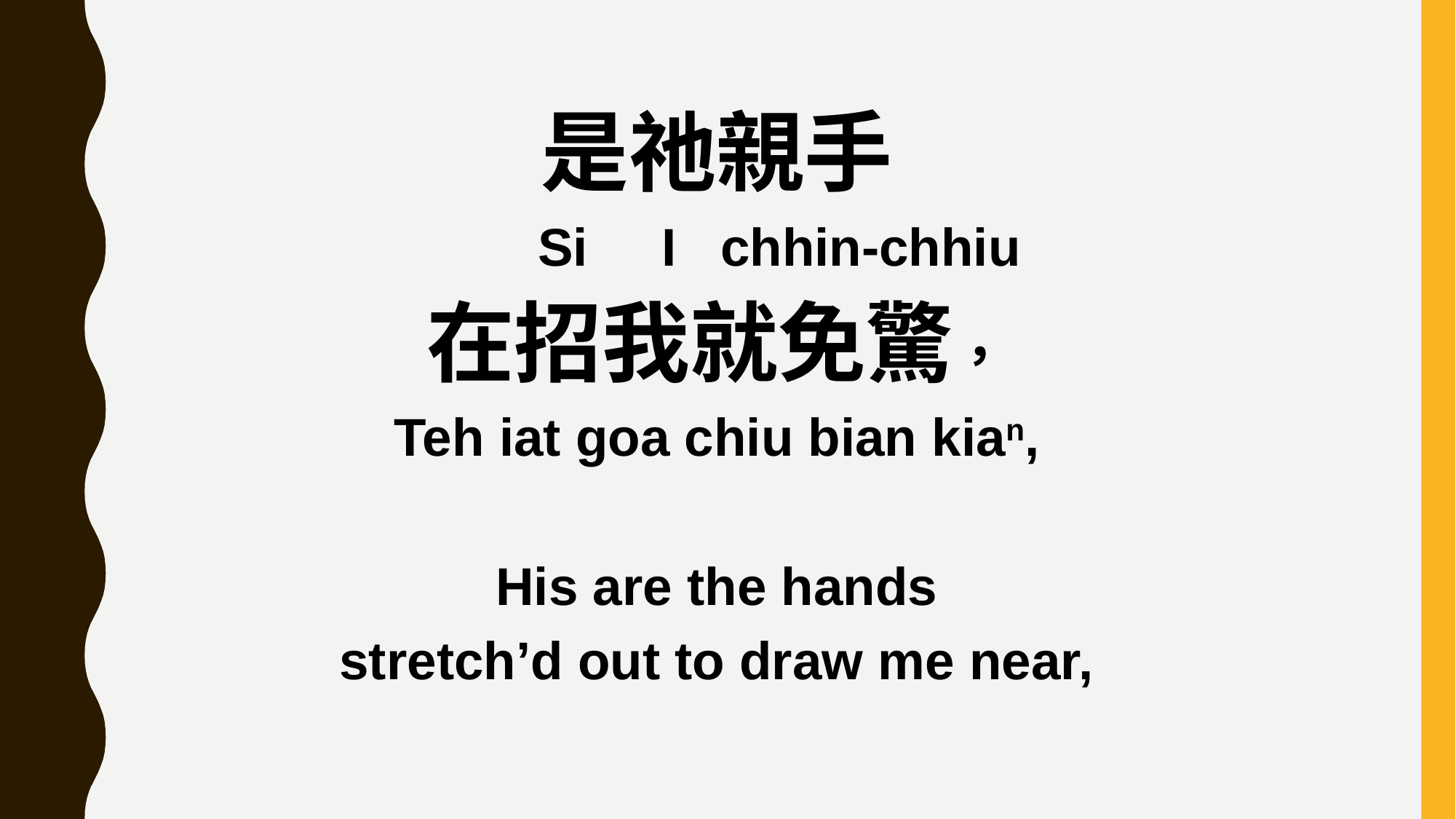

是祂親手
          Si     I   chhin-chhiu
在招我就免驚，
Teh iat goa chiu bian kian,

His are the hands
stretch’d out to draw me near,